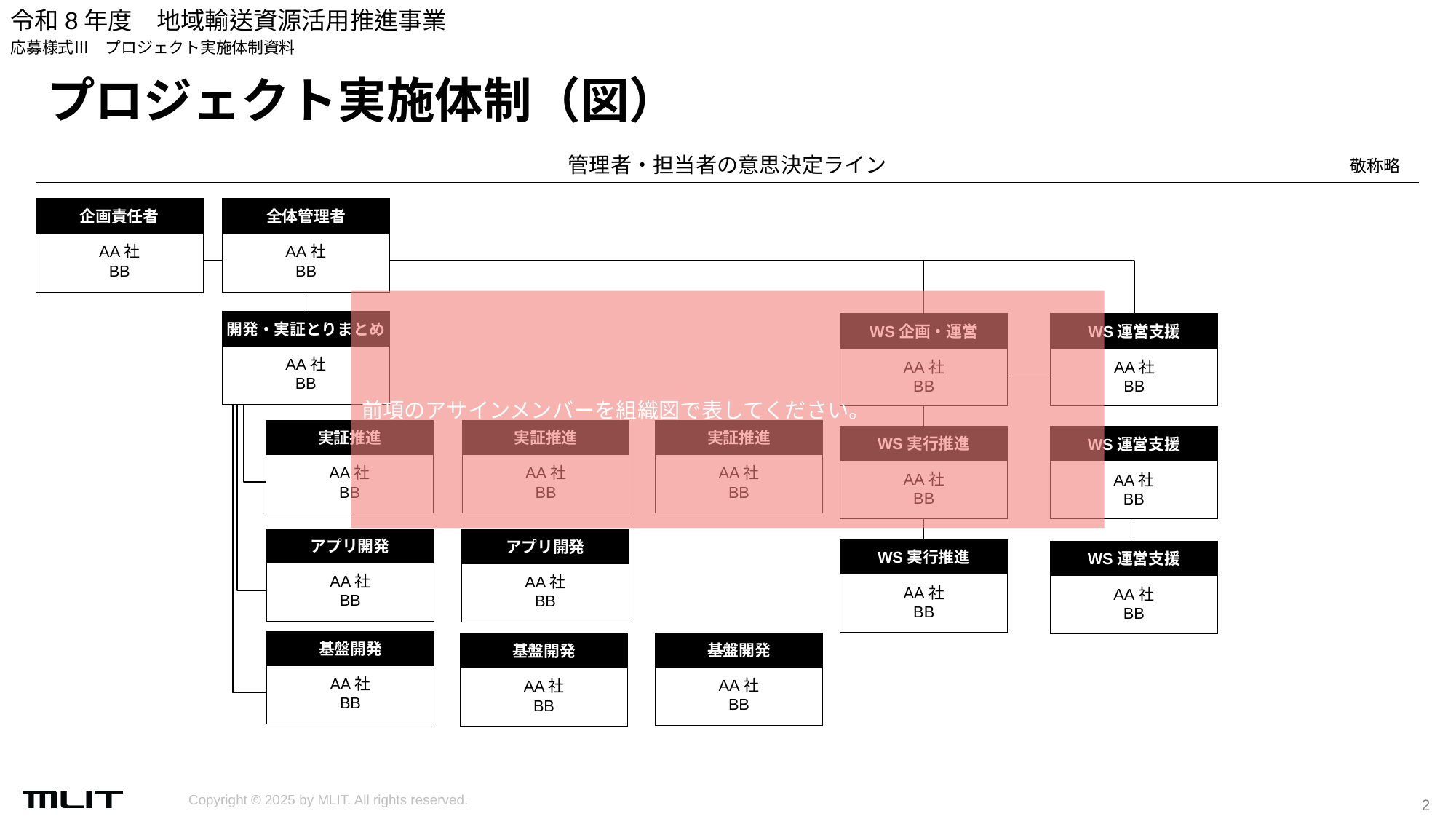

令和8年度　地域輸送資源活用推進事業
応募様式Ⅲ　プロジェクト実施体制資料
# プロジェクト実施体制（図）
管理者・担当者の意思決定ライン
敬称略
企画責任者
全体管理者
AA社
BB
AA社
BB
前項のアサインメンバーを組織図で表してください​。
開発・実証とりまとめ
WS運営支援
WS企画・運営
AA社
BB
AA社
BB
AA社
BB
実証推進
実証推進
実証推進
WS実行推進
WS運営支援
AA社
BB
AA社
BB
AA社
BB
AA社
BB
AA社
BB
アプリ開発
アプリ開発
WS実行推進
WS運営支援
AA社
BB
AA社
BB
AA社
BB
AA社
BB
基盤開発
基盤開発
基盤開発
AA社
BB
AA社
BB
AA社
BB